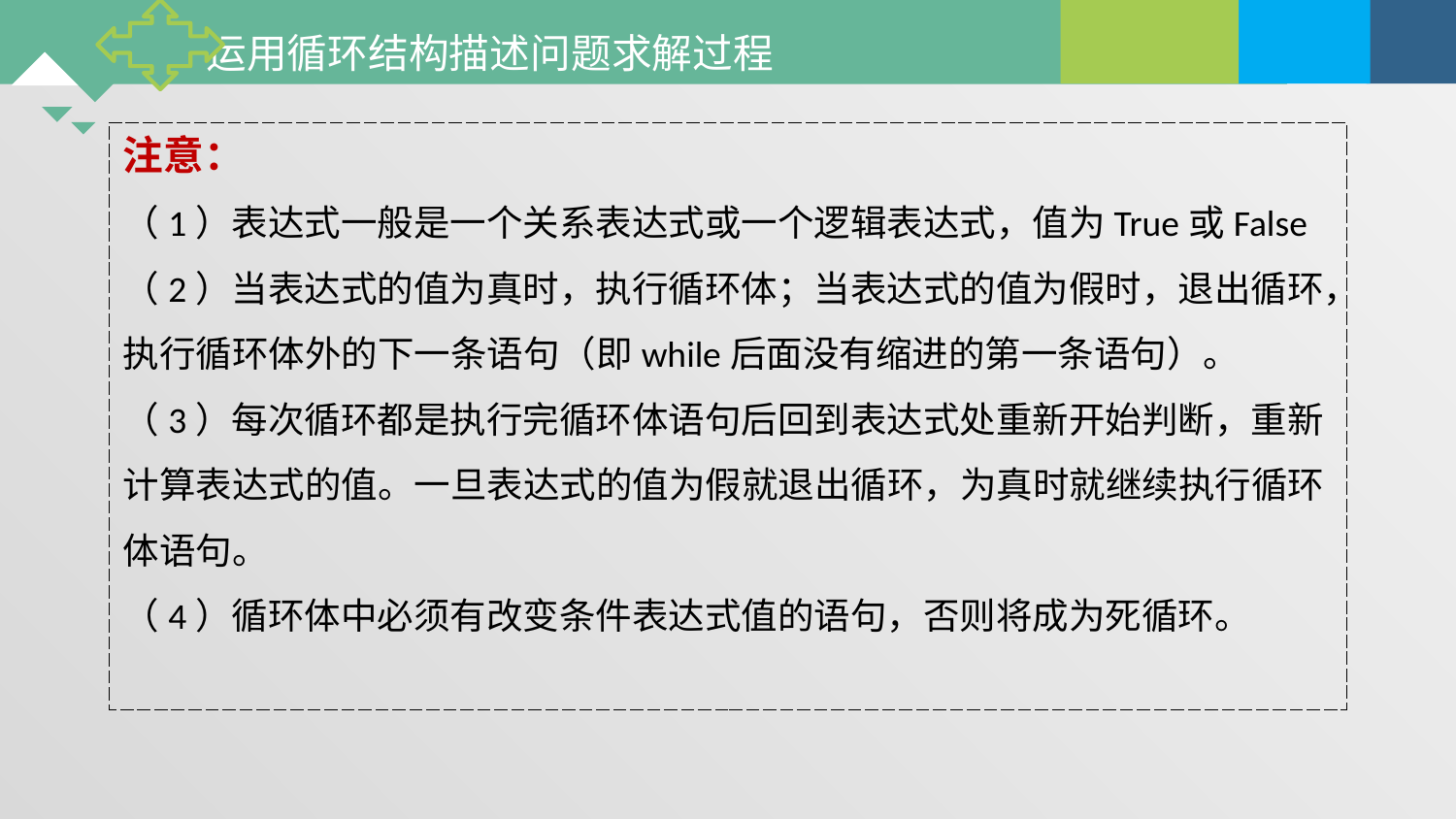

注意：
（1）表达式一般是一个关系表达式或一个逻辑表达式，值为True或False
（2）当表达式的值为真时，执行循环体；当表达式的值为假时，退出循环，执行循环体外的下一条语句（即while后面没有缩进的第一条语句）。
（3）每次循环都是执行完循环体语句后回到表达式处重新开始判断，重新计算表达式的值。一旦表达式的值为假就退出循环，为真时就继续执行循环体语句。
（4）循环体中必须有改变条件表达式值的语句，否则将成为死循环。